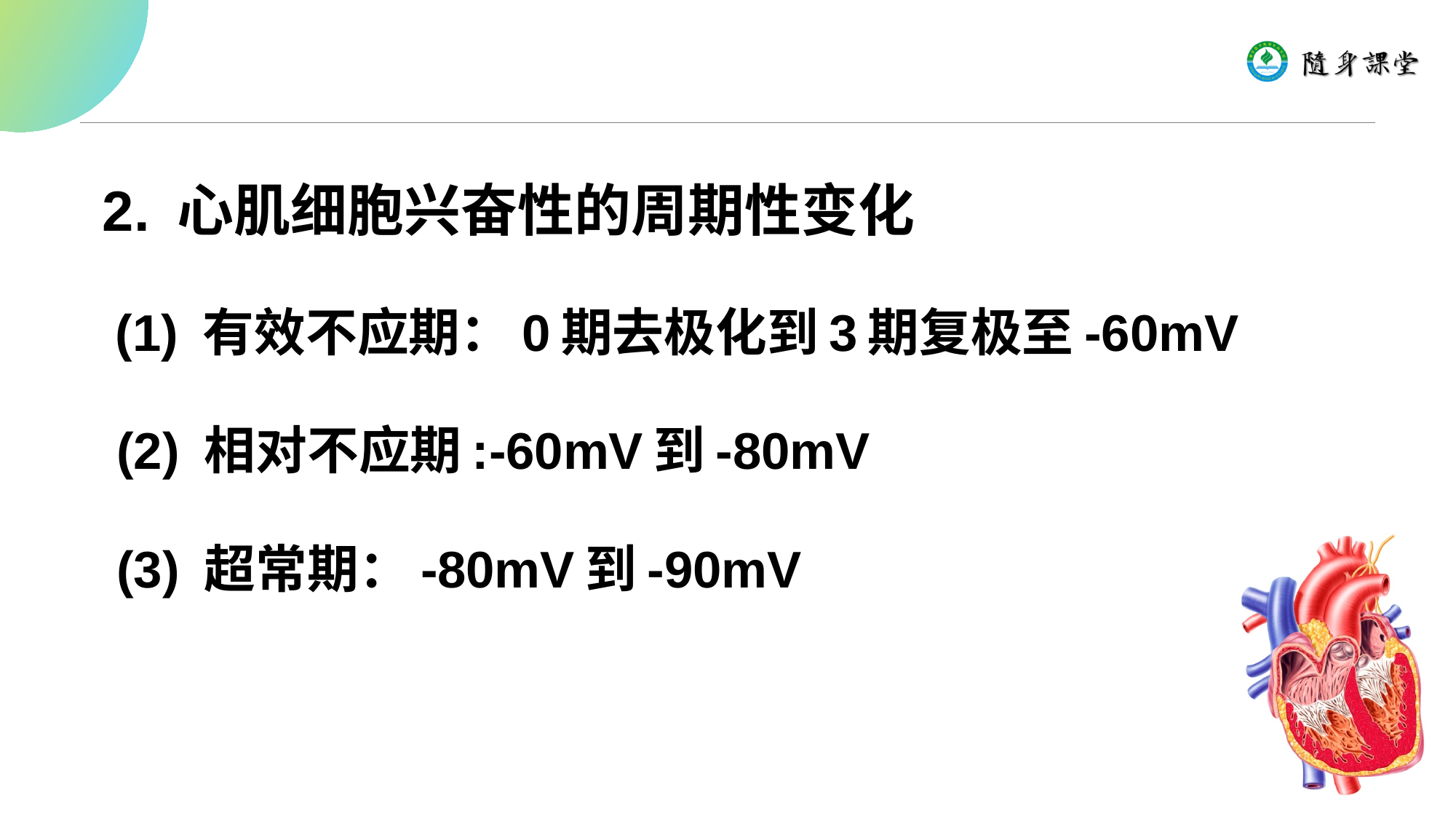

2. 心肌细胞兴奋性的周期性变化
 (1) 有效不应期：0期去极化到3期复极至-60mV
 (2) 相对不应期:-60mV到-80mV
 (3) 超常期：-80mV到-90mV